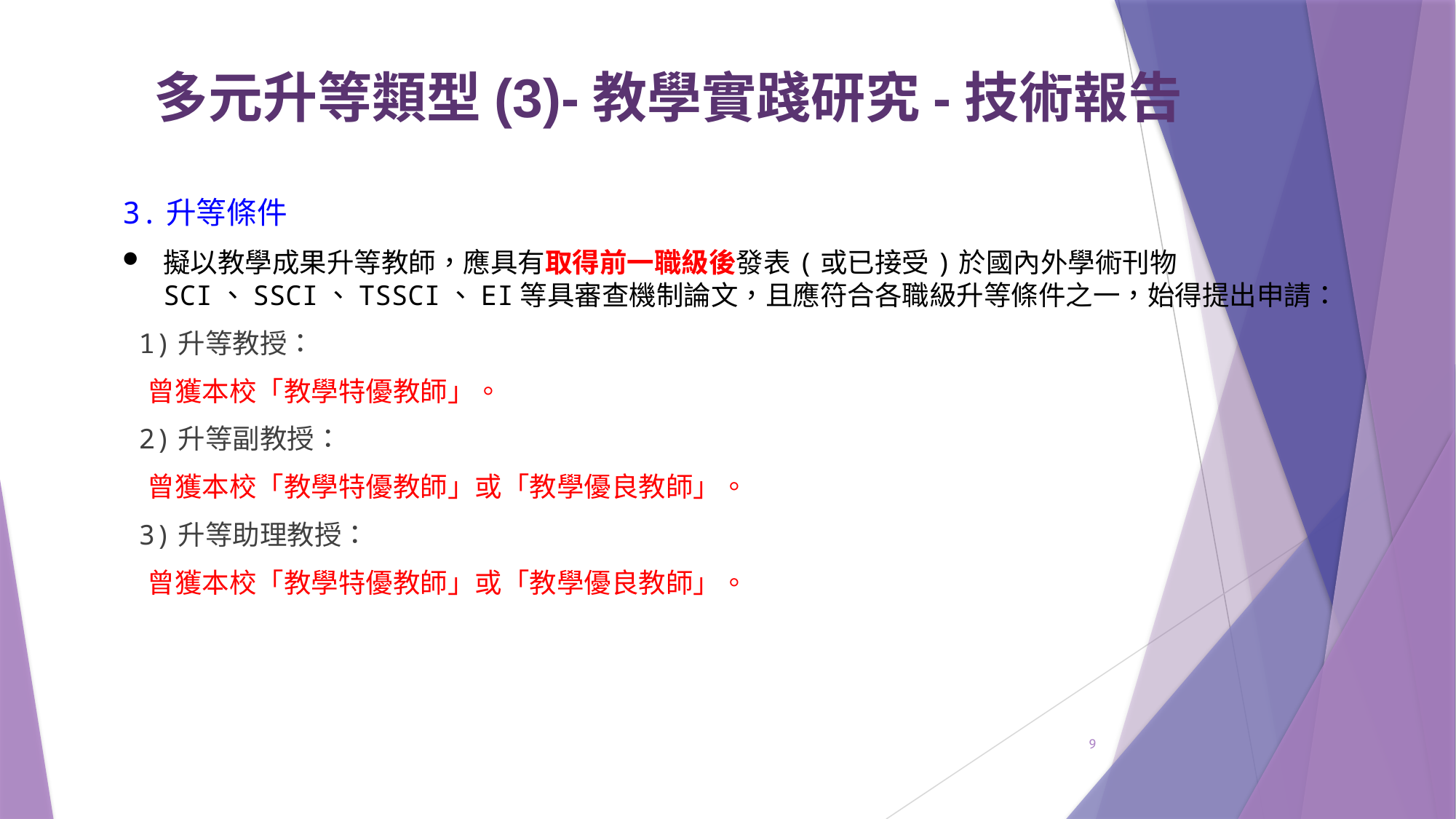

# 多元升等類型(3)-教學實踐研究-技術報告
3.升等條件
擬以教學成果升等教師，應具有取得前一職級後發表(或已接受)於國內外學術刊物SCI、SSCI、TSSCI、EI等具審查機制論文，且應符合各職級升等條件之一，始得提出申請：
 1)升等教授：
   曾獲本校「教學特優教師」。
 2)升等副教授：
   曾獲本校「教學特優教師」或「教學優良教師」。
 3)升等助理教授：
   曾獲本校「教學特優教師」或「教學優良教師」。
9